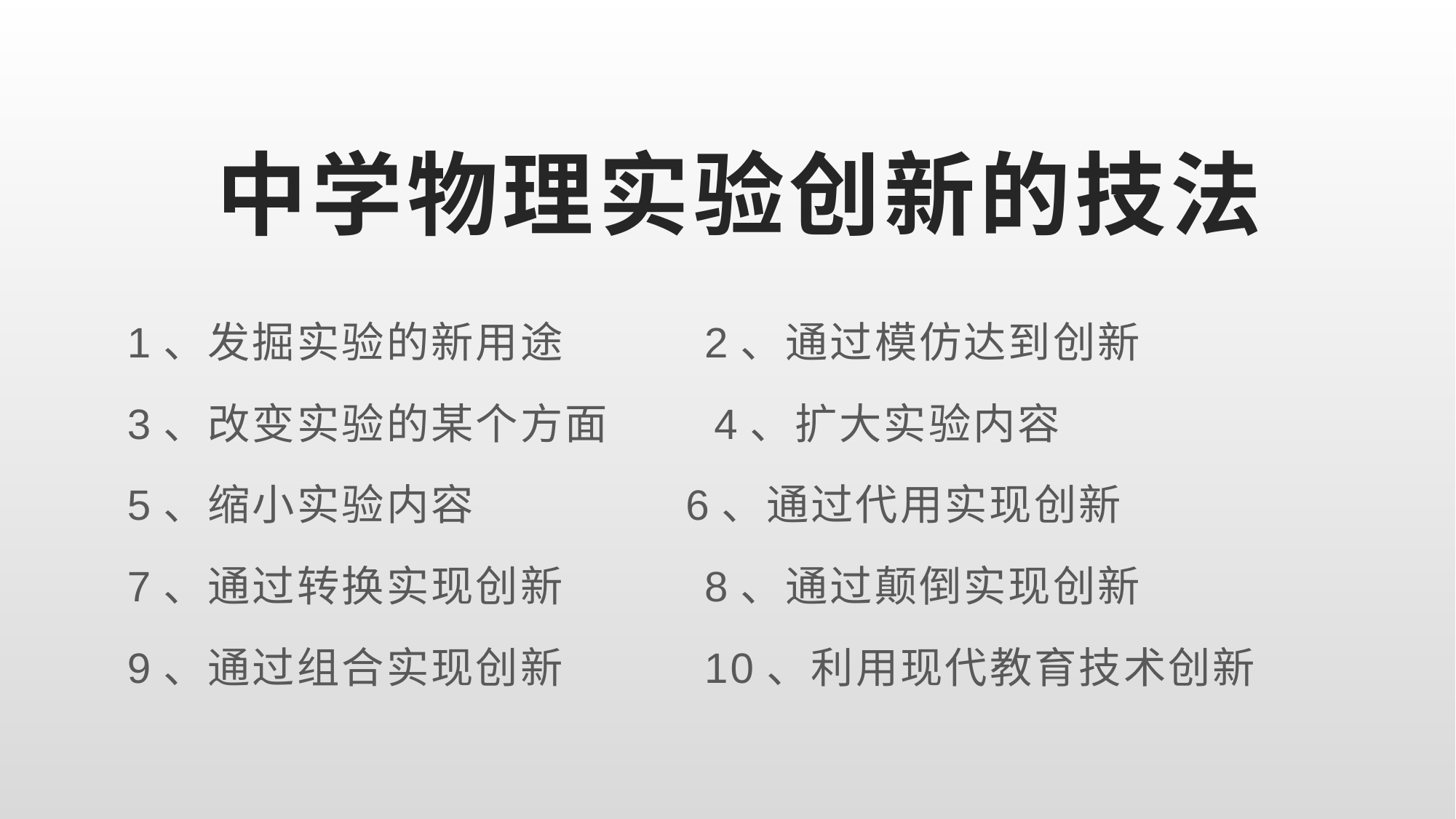

# 中学物理实验创新的技法
1、发掘实验的新用途           2、通过模仿达到创新
3、改变实验的某个方面        4、扩大实验内容
5、缩小实验内容                 6、通过代用实现创新
7、通过转换实现创新           8、通过颠倒实现创新
9、通过组合实现创新           10、利用现代教育技术创新